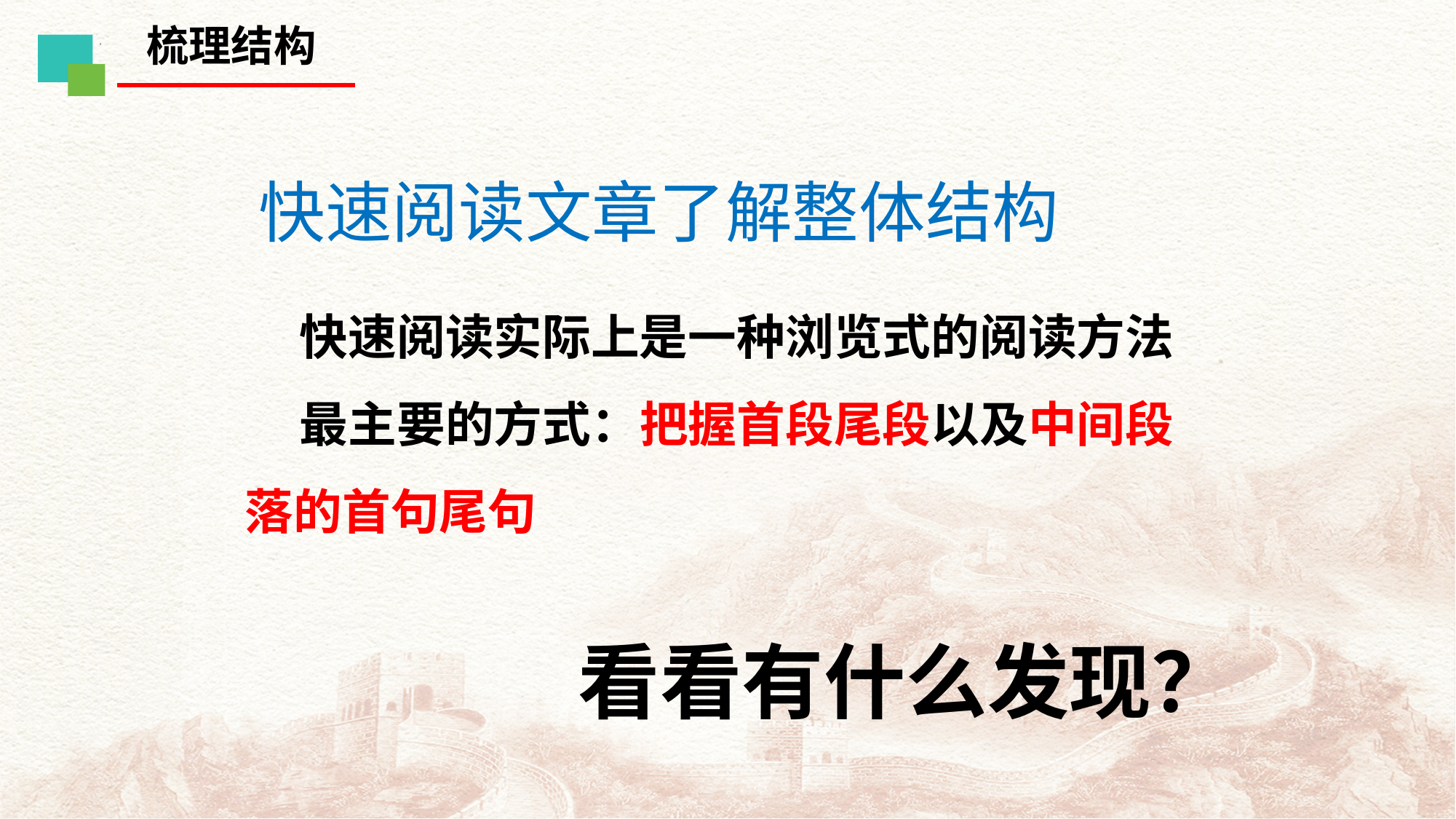

梳理结构

快速阅读文章了解整体结构
快速阅读实际上是一种浏览式的阅读方法
最主要的方式：把握首段尾段以及中间段落的首句尾句
看看有什么发现？